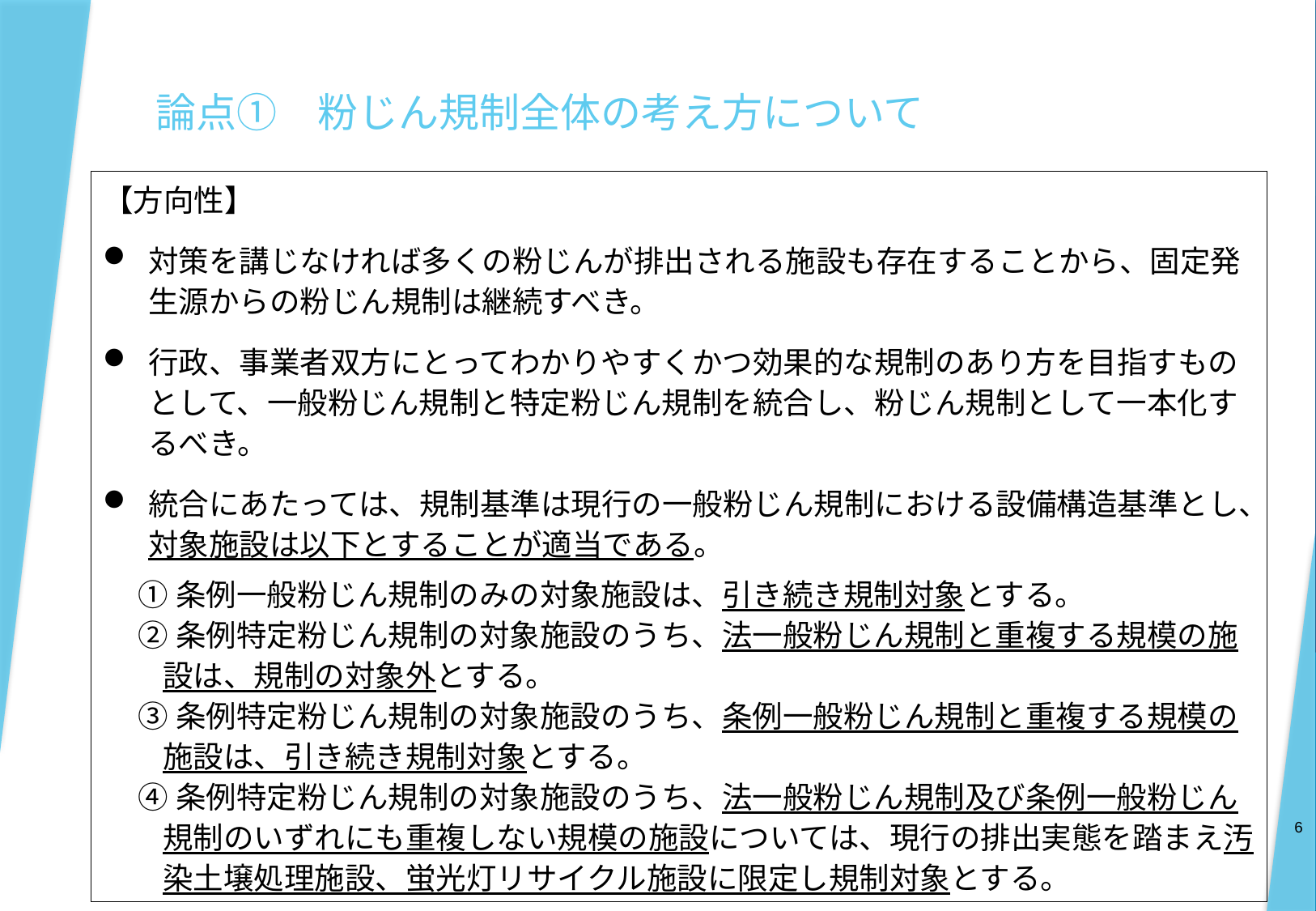

# 論点①　粉じん規制全体の考え方について
【方向性】
対策を講じなければ多くの粉じんが排出される施設も存在することから、固定発生源からの粉じん規制は継続すべき。
行政、事業者双方にとってわかりやすくかつ効果的な規制のあり方を目指すものとして、一般粉じん規制と特定粉じん規制を統合し、粉じん規制として一本化するべき。
統合にあたっては、規制基準は現行の一般粉じん規制における設備構造基準とし、対象施設は以下とすることが適当である。
①条例一般粉じん規制のみの対象施設は、引き続き規制対象とする。
②条例特定粉じん規制の対象施設のうち、法一般粉じん規制と重複する規模の施設は、規制の対象外とする。
③条例特定粉じん規制の対象施設のうち、条例一般粉じん規制と重複する規模の施設は、引き続き規制対象とする。
④条例特定粉じん規制の対象施設のうち、法一般粉じん規制及び条例一般粉じん規制のいずれにも重複しない規模の施設については、現行の排出実態を踏まえ汚染土壌処理施設、蛍光灯リサイクル施設に限定し規制対象とする。

6